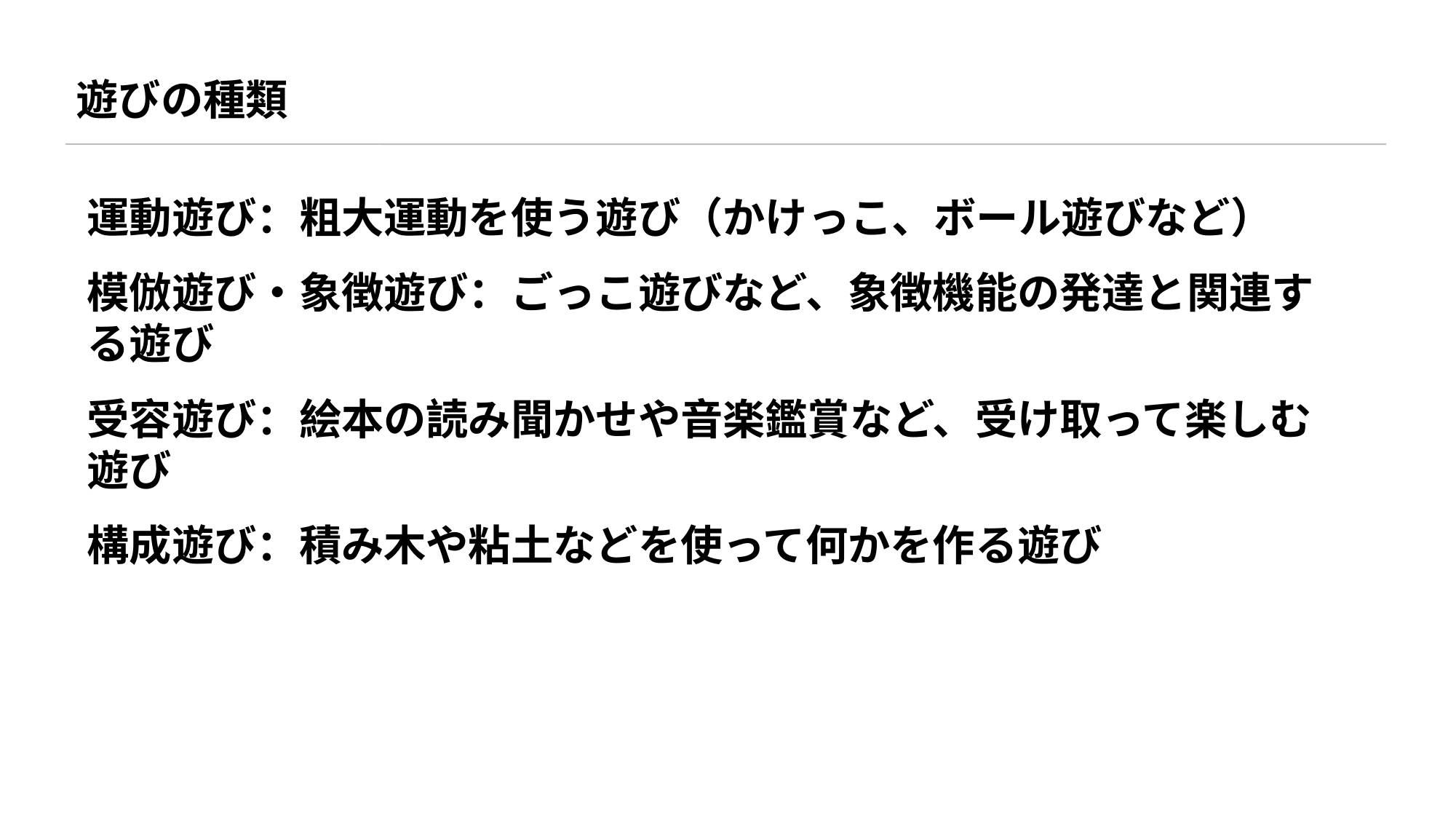

遊びの種類

運動遊び：粗大運動を使う遊び（かけっこ、ボール遊びなど）
模倣遊び・象徴遊び：ごっこ遊びなど、象徴機能の発達と関連する遊び
受容遊び：絵本の読み聞かせや音楽鑑賞など、受け取って楽しむ遊び
構成遊び：積み木や粘土などを使って何かを作る遊び